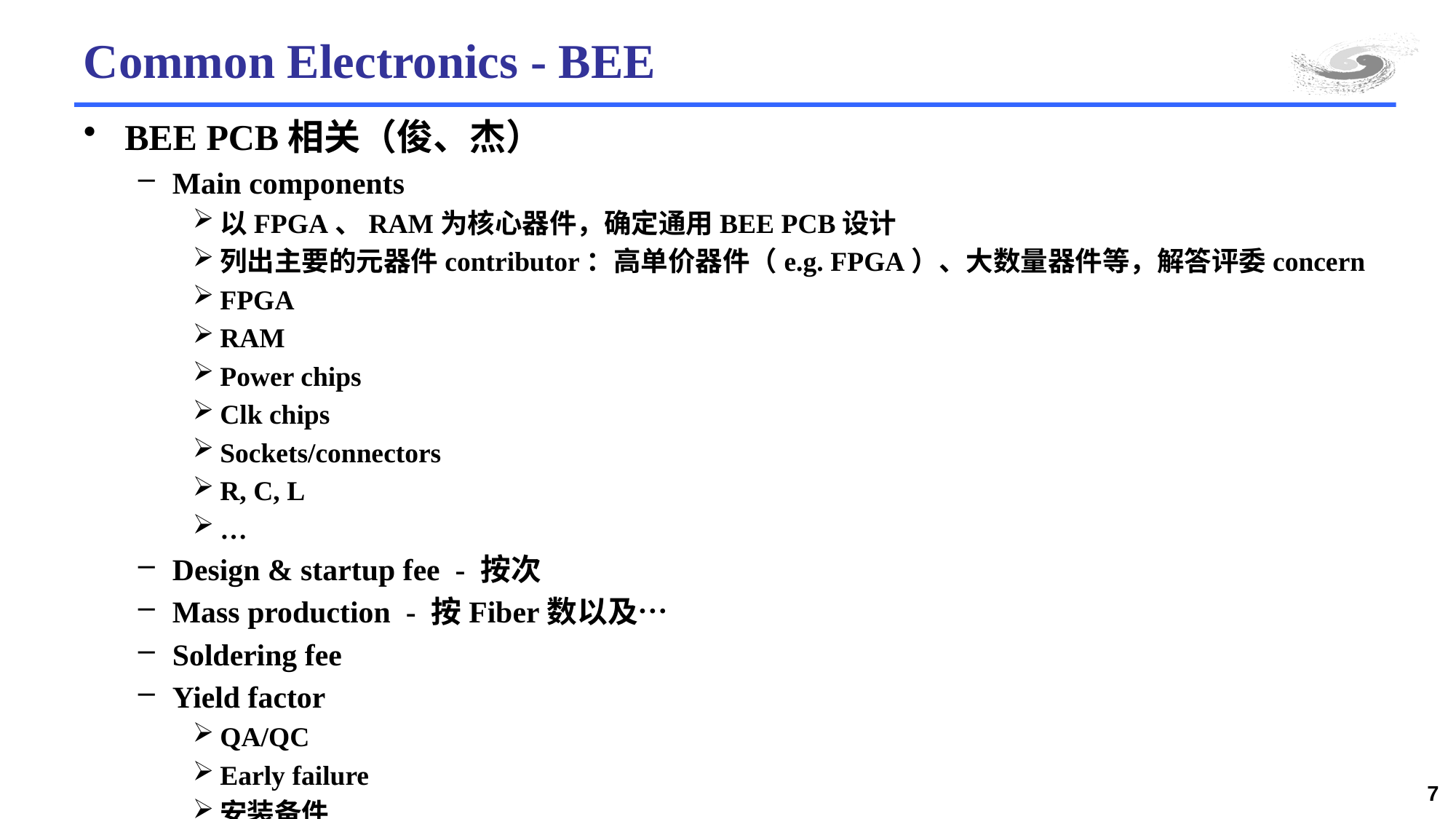

# Common Electronics - BEE
BEE PCB相关（俊、杰）
Main components
以FPGA、RAM为核心器件，确定通用BEE PCB设计
列出主要的元器件contributor：高单价器件（e.g. FPGA）、大数量器件等，解答评委concern
FPGA
RAM
Power chips
Clk chips
Sockets/connectors
R, C, L
…
Design & startup fee  - 按次
Mass production  - 按Fiber数以及…
Soldering fee
Yield factor
QA/QC
Early failure
安装备件

7